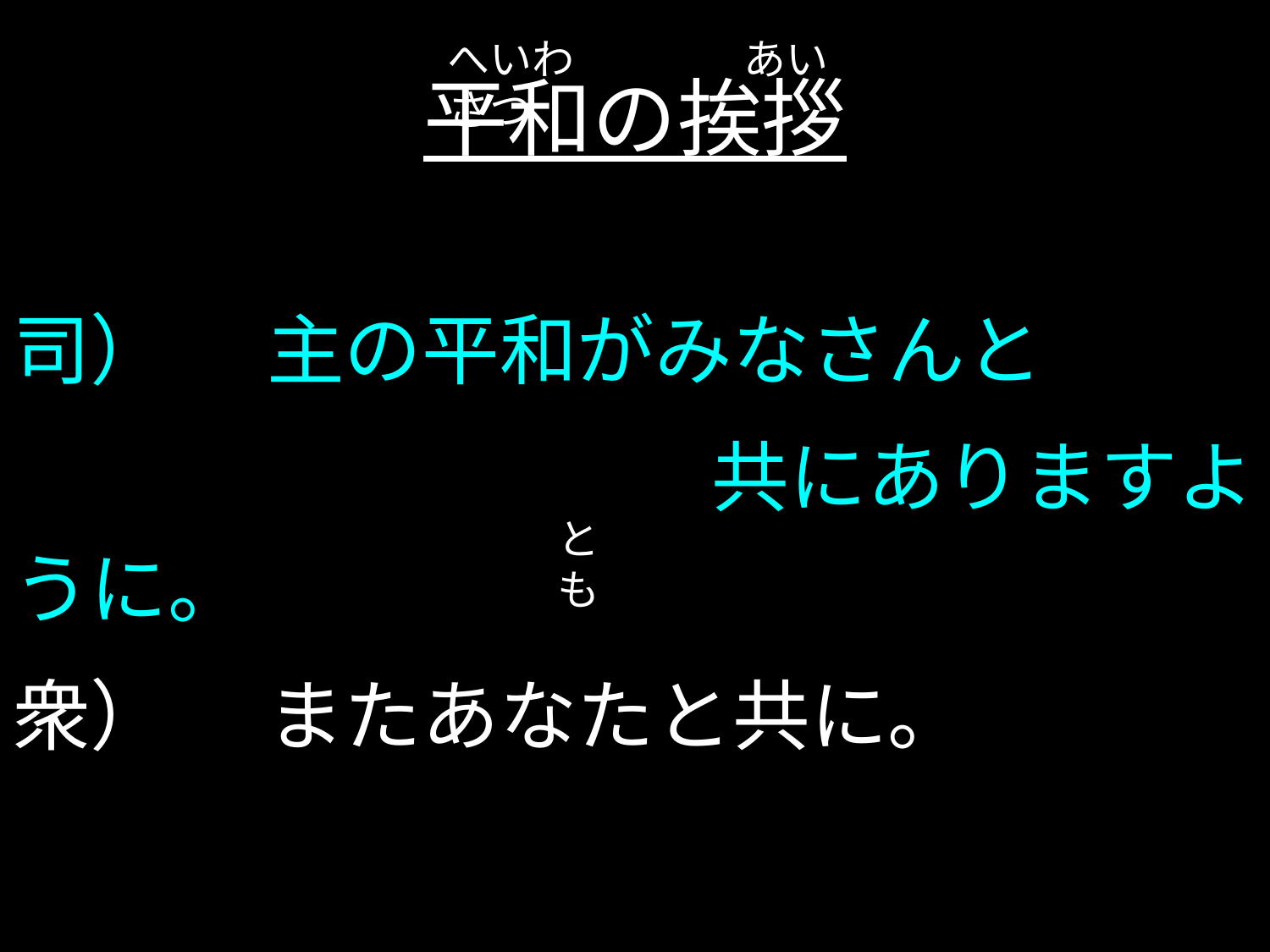

へいわ　　　　あいさつ
# 平和の挨拶
司）	主の平和がみなさんと
　　　　　　　　　共にありますように。
衆）	またあなたと共に。
とも